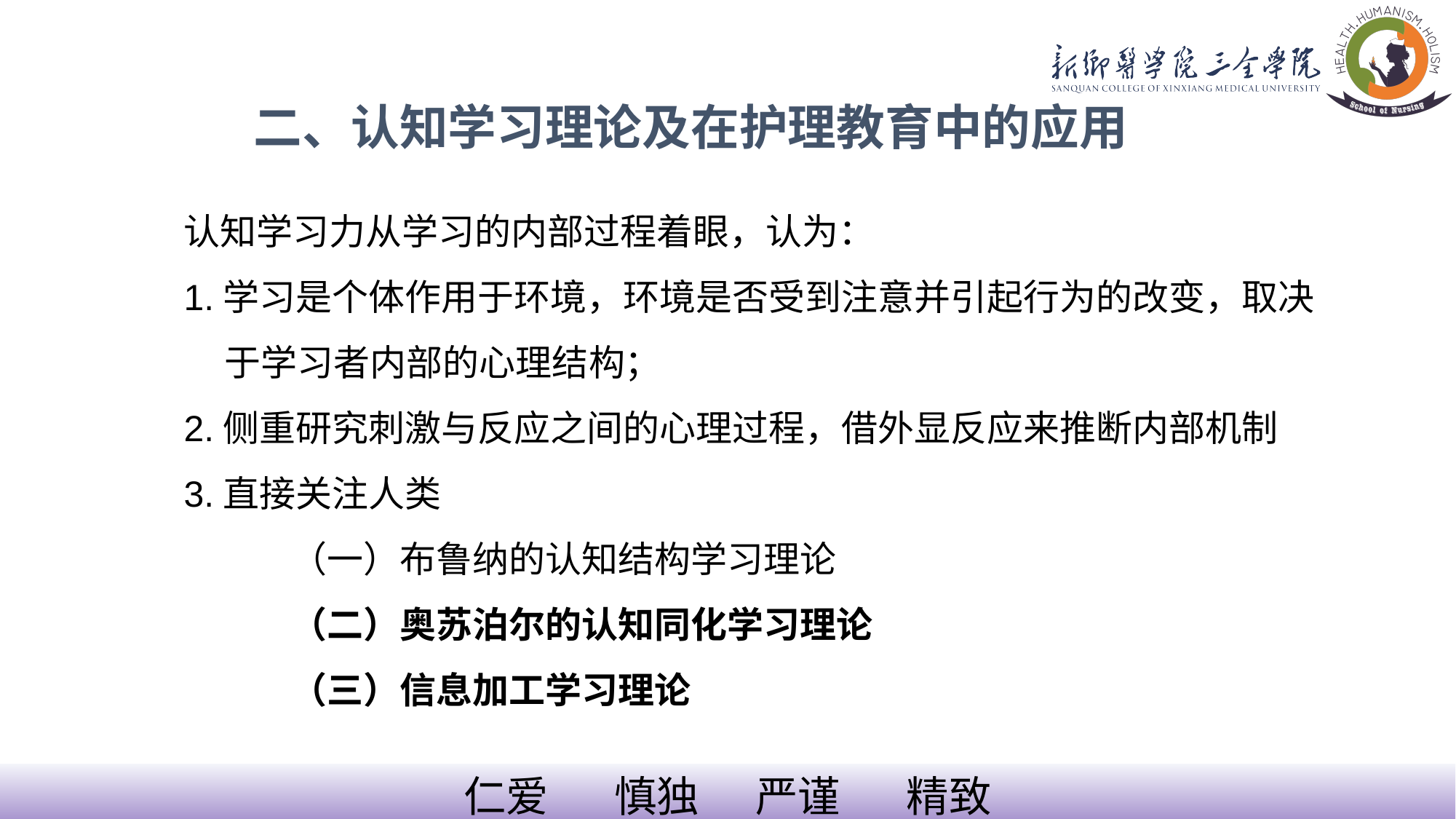

二、认知学习理论及在护理教育中的应用
认知学习力从学习的内部过程着眼，认为：
1.学习是个体作用于环境，环境是否受到注意并引起行为的改变，取决于学习者内部的心理结构；
2.侧重研究刺激与反应之间的心理过程，借外显反应来推断内部机制
3.直接关注人类
            （一）布鲁纳的认知结构学习理论
            （二）奥苏泊尔的认知同化学习理论
            （三）信息加工学习理论